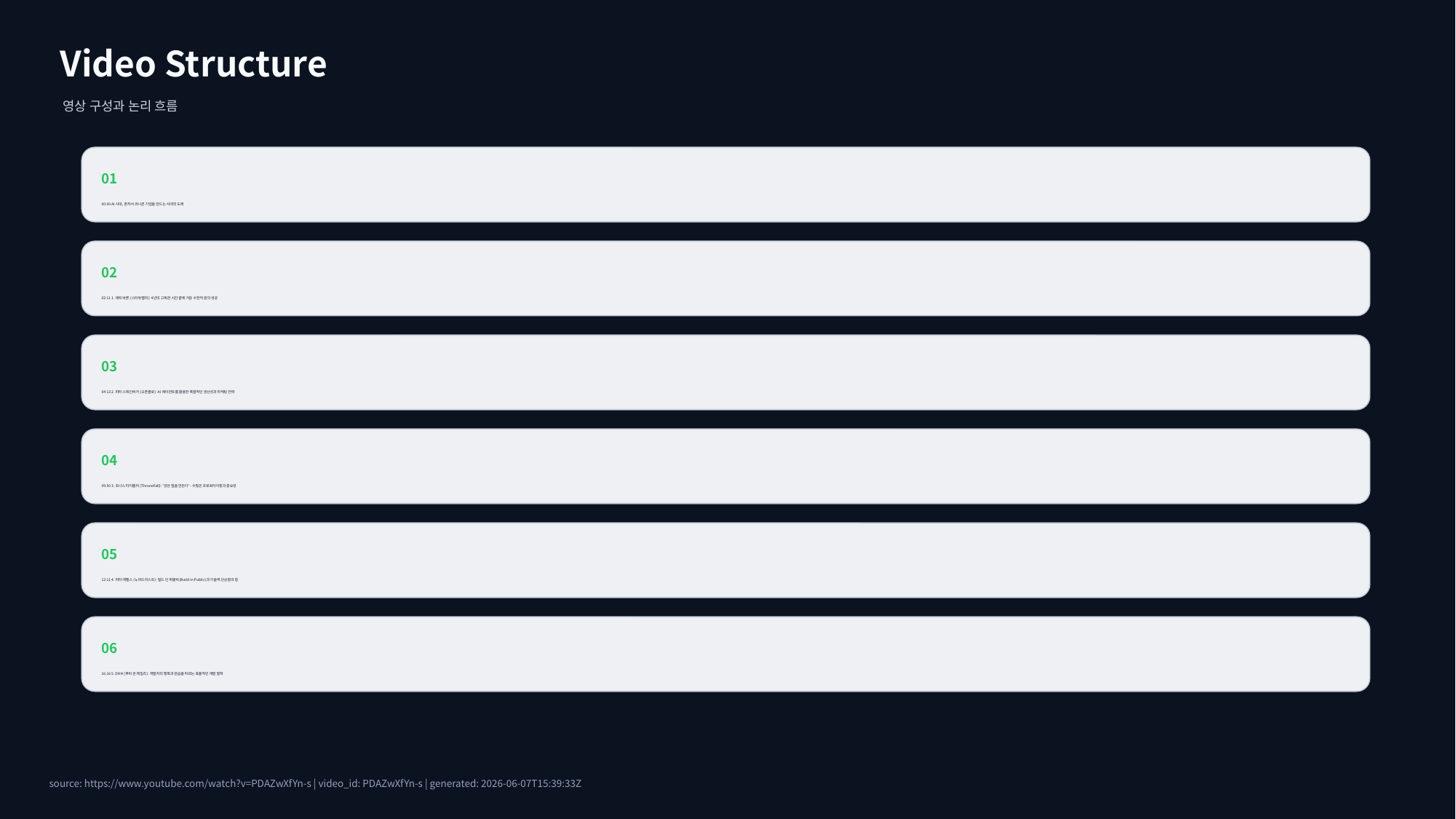

Video Structure
영상 구성과 논리 흐름

01
00:00 AI 시대, 혼자서 유니콘 기업을 만드는 시대의 도래

02
02:11 1. 에릭 바론 (스타듀밸리): 4년의 고독한 시간 끝에 거둔 수천억 원의 성공

03
04:13 2. 피터 스테인버거 (오픈클로): AI 에이전트를 활용한 폭발적인 생산성과 마케팅 전략

04
09:50 3. 조나스 타이롤러 (ThroneFall): '양은 질을 만든다' - 수많은 프로토타이핑의 중요성

05
12:11 4. 피터 레벨스 (노마드리스트): 빌드 인 퍼블릭(Build in Public)과 기술적 단순함의 힘

06
16:16 5. DHH (루비 온 레일즈): 개발자의 행복과 관습을 따르는 효율적인 개발 철학
source: https://www.youtube.com/watch?v=PDAZwXfYn-s | video_id: PDAZwXfYn-s | generated: 2026-06-07T15:39:33Z